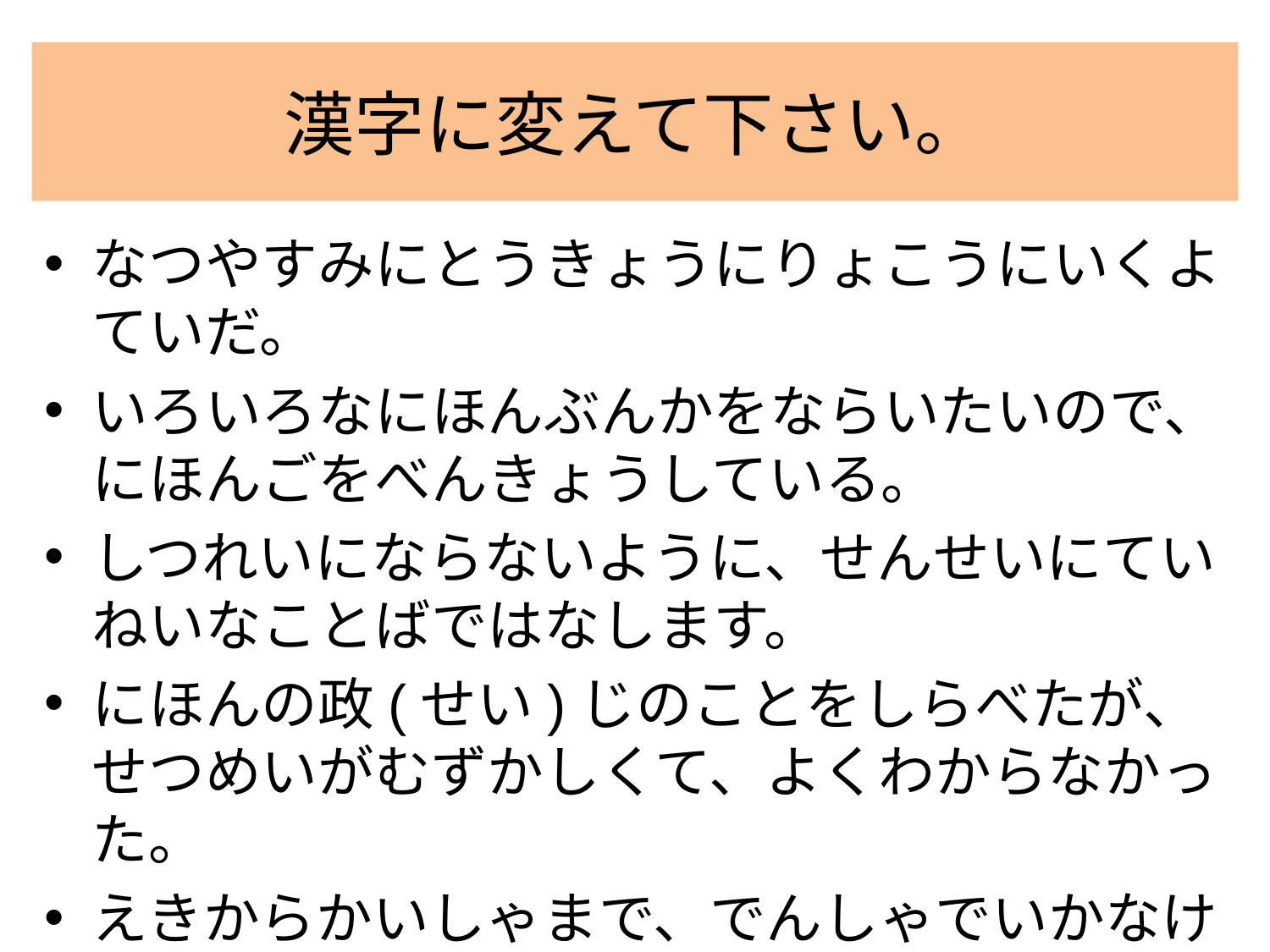

# 漢字に変えて下さい。
なつやすみにとうきょうにりょこうにいくよていだ。
いろいろなにほんぶんかをならいたいので、にほんごをべんきょうしている。
しつれいにならないように、せんせいにていねいなことばではなします。
にほんの政(せい)じのことをしらべたが、せつめいがむずかしくて、よくわからなかった。
えきからかいしゃまで、でんしゃでいかなければいけないので、ふべんだ。